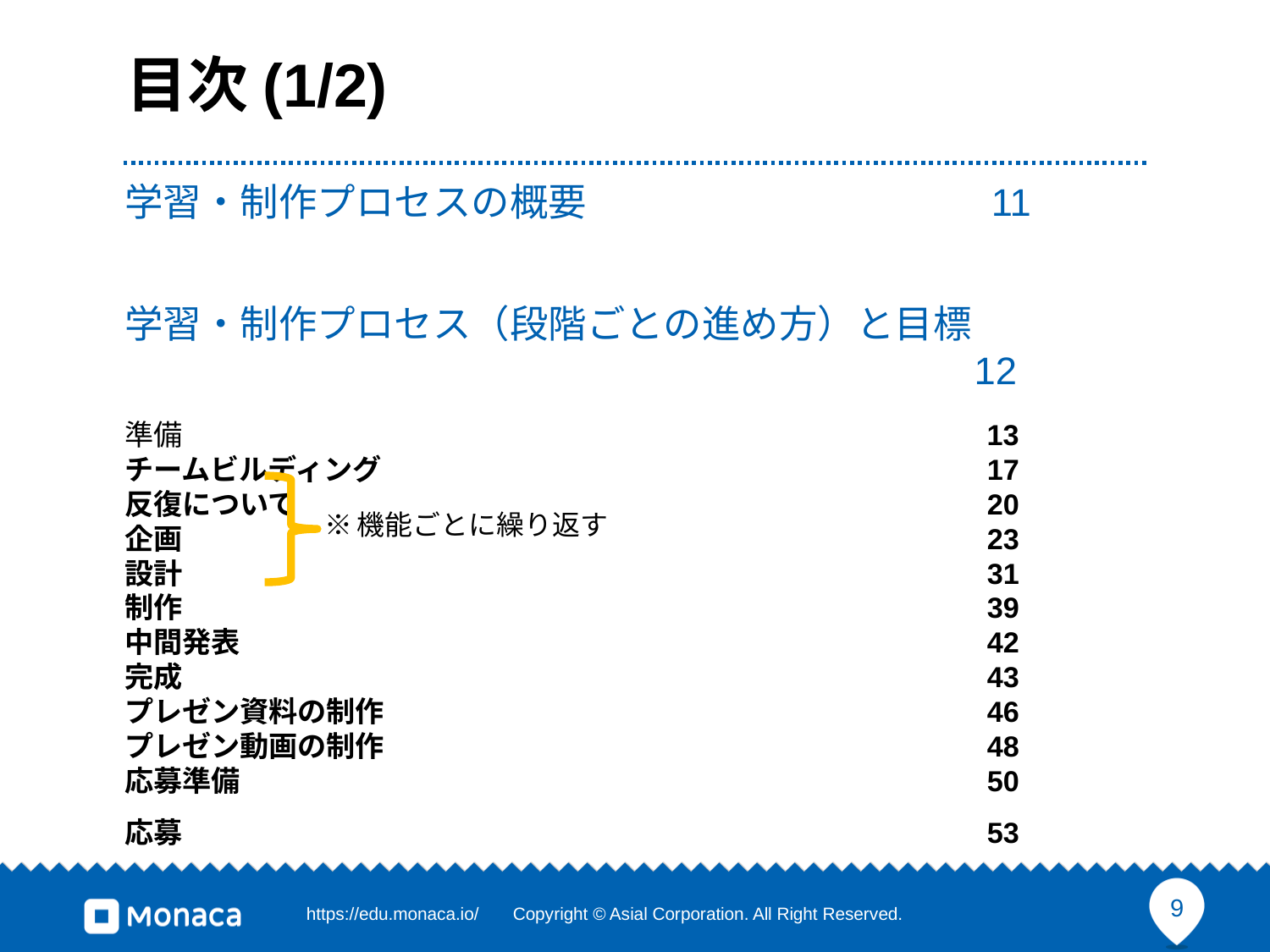

# 目次(1/2)
学習・制作プロセスの概要 	 11

学習・制作プロセス（段階ごとの進め方）と目標 	 12
準備 	 13
チームビルディング 	 17
反復について　	 20
企画 	 23
設計 	 31
制作 	 39
中間発表 	 42
完成 	 43
プレゼン資料の制作 	 46
プレゼン動画の制作 	 48
応募準備 	 50
応募 	 53

※機能ごとに繰り返す